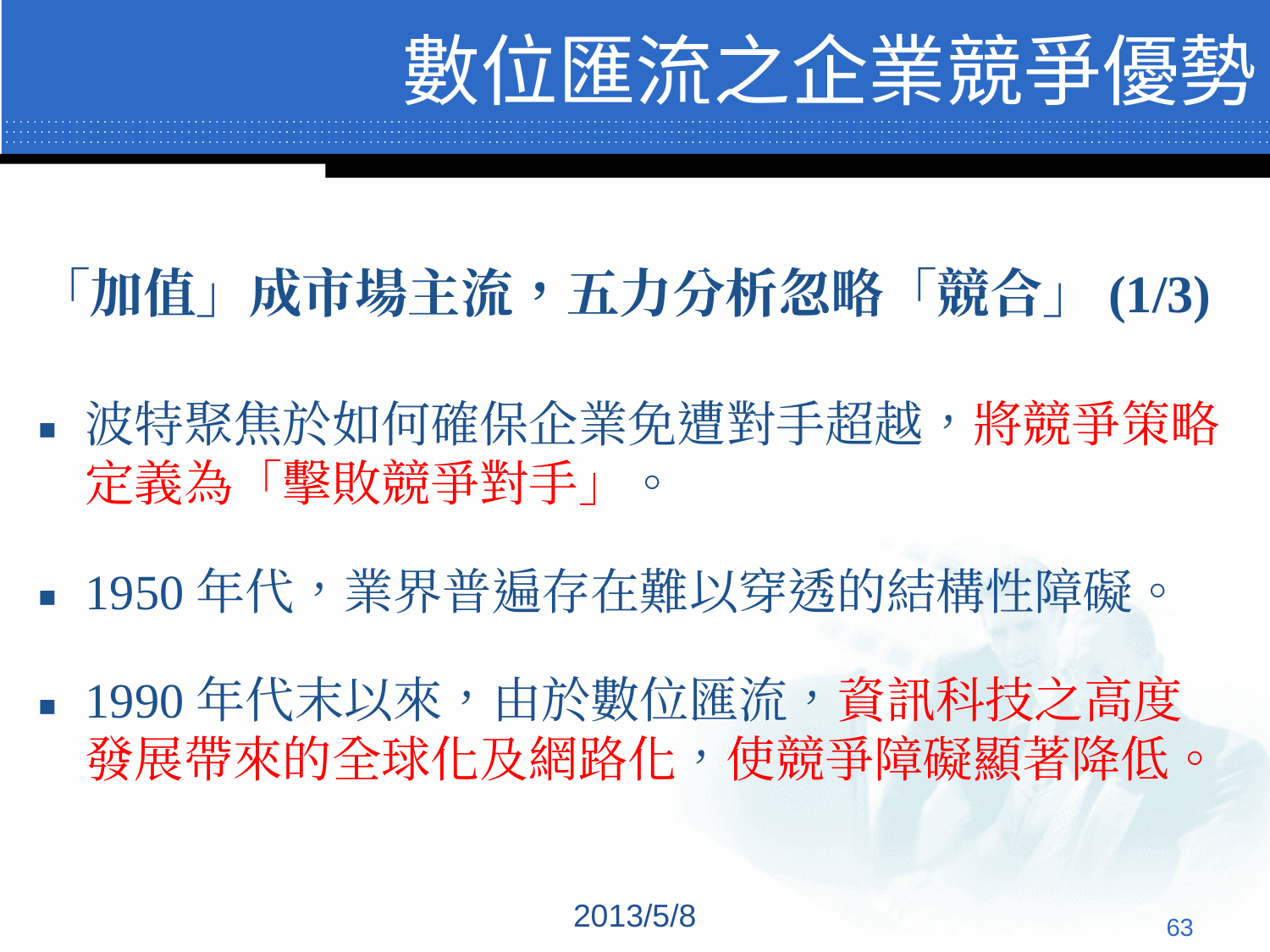

# 數位匯流之企業競爭優勢

「加值」成市場主流，五力分析忽略「競合」(1/3)

波特聚焦於如何確保企業免遭對手超越，將競爭策略定義為「擊敗競爭對手」。

1950年代，業界普遍存在難以穿透的結構性障礙。

1990年代末以來，由於數位匯流，資訊科技之高度發展帶來的全球化及網路化，使競爭障礙顯著降低。

2013/5/8
63